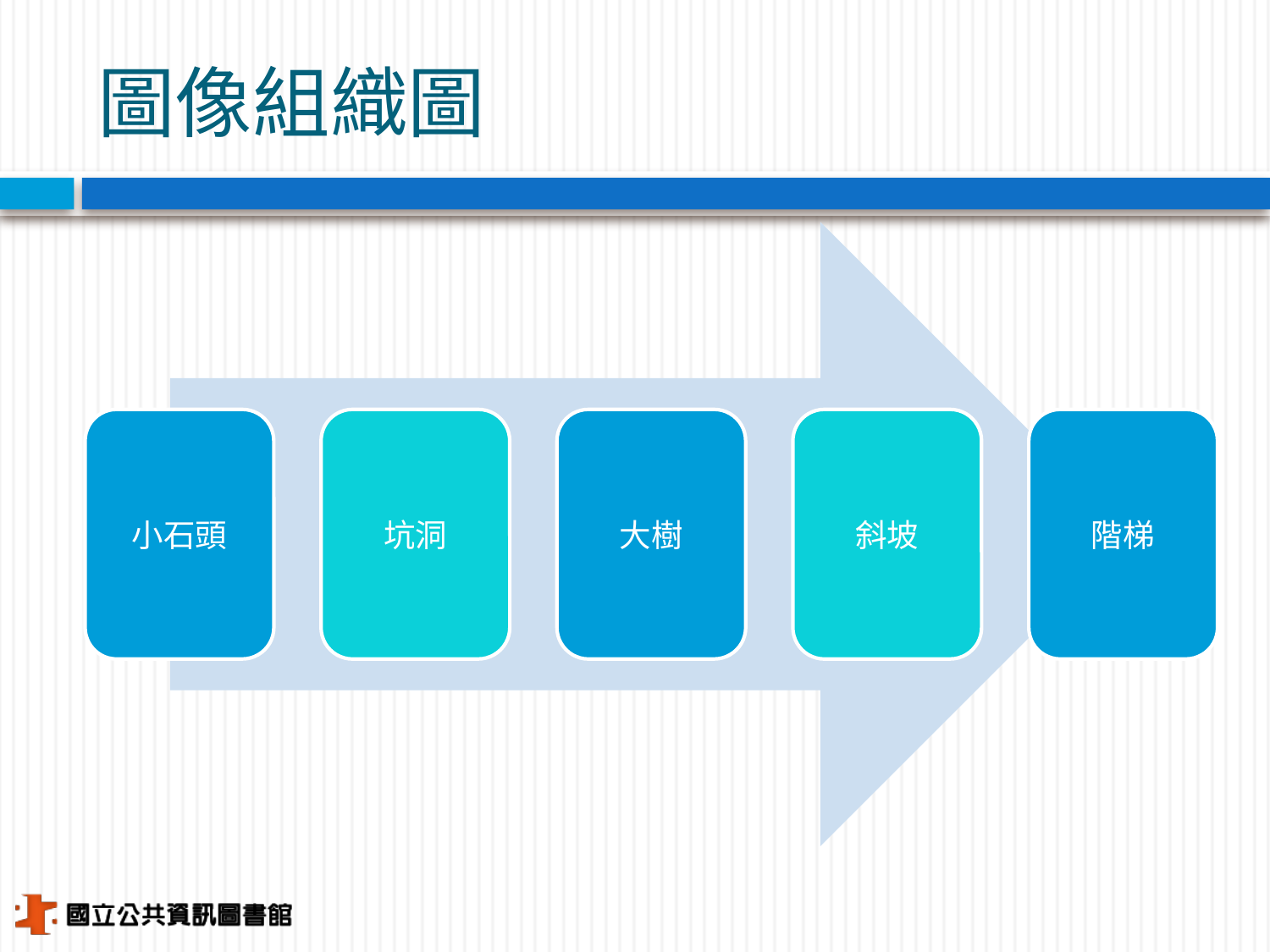

# 圖像組織圖
小石頭
坑洞
大樹
斜坡
階梯